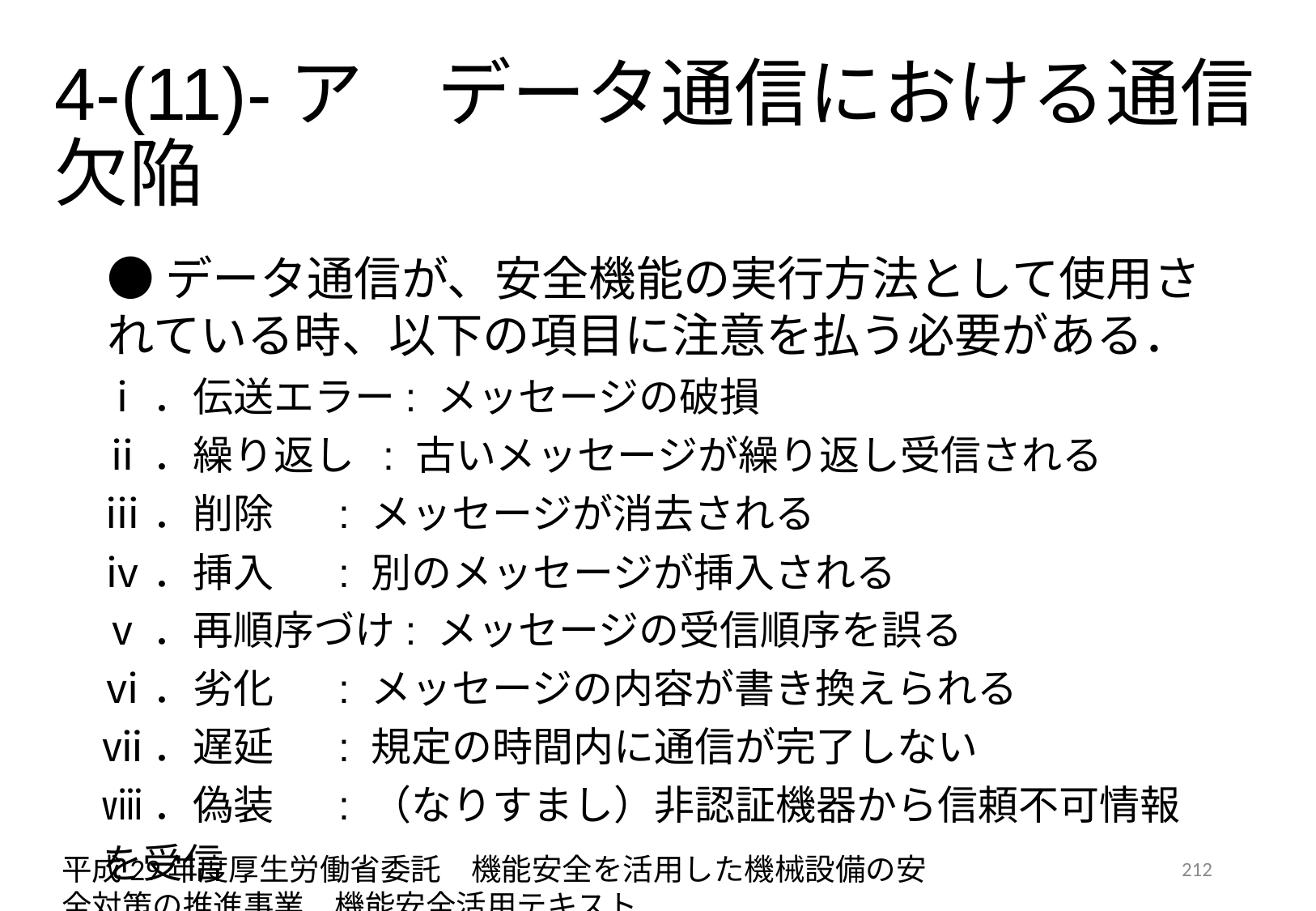

# 4-(11)-ア　データ通信における通信欠陥
●データ通信が、安全機能の実行方法として使用されている時、以下の項目に注意を払う必要がある．
ⅰ．伝送エラー: メッセージの破損
ⅱ．繰り返し  : 古いメッセージが繰り返し受信される
ⅲ．削除      : メッセージが消去される
ⅳ．挿入      : 別のメッセージが挿入される
ⅴ．再順序づけ: メッセージの受信順序を誤る
ⅵ．劣化      : メッセージの内容が書き換えられる
ⅶ．遅延      : 規定の時間内に通信が完了しない
ⅷ．偽装      : （なりすまし）非認証機器から信頼不可情報を受信
平成29年度厚生労働省委託　機能安全を活用した機械設備の安全対策の推進事業　機能安全活用テキスト
212